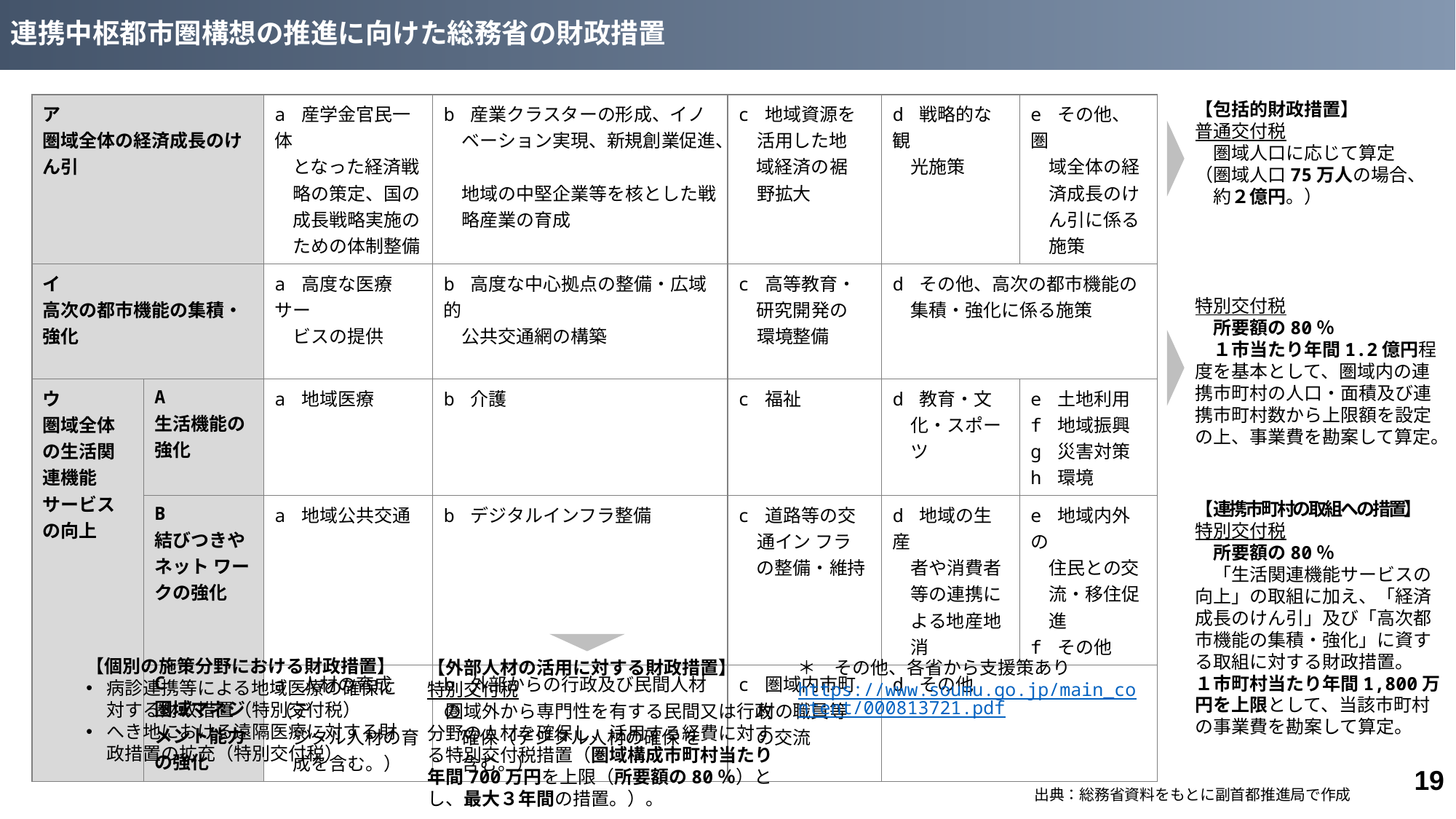

# 連携中枢都市圏構想の推進に向けた総務省の財政措置
【包括的財政措置】
普通交付税
　圏域人口に応じて算定
（圏域人口75万人の場合、
　約２億円。）

特別交付税
　所要額の80％
　１市当たり年間1.2億円程度を基本として、圏域内の連携市町村の人口・面積及び連携市町村数から上限額を設定の上、事業費を勘案して算定。

| ア 圏域全体の経済成長のけん引 |  | a 産学金官民一体 　となった経済戦 　略の策定、国の 　成長戦略実施の 　ための体制整備 | b 産業クラスターの形成、イノ 　ベーション実現、新規創業促進、 　地域の中堅企業等を核とした戦 　略産業の育成 | c 地域資源を 　活用した地 　域経済の裾 　野拡大 | d 戦略的な観 　光施策 | e その他、圏 　域全体の経 　済成長のけ 　ん引に係る 　施策 |
| --- | --- | --- | --- | --- | --- | --- |
| イ 高次の都市機能の集積・強化 |  | a 高度な医療サー 　ビスの提供 | b 高度な中心拠点の整備・広域的 　公共交通網の構築 | c 高等教育・ 　研究開発の 　環境整備 | d その他、高次の都市機能の 　集積・強化に係る施策 |  |
| ウ 圏域全体の生活関連機能サービスの向上 | A 生活機能の強化 | a 地域医療 | b 介護 | c 福祉 | d 教育・文 　化・スポー 　ツ | e 土地利用 f 地域振興 g 災害対策 h 環境 |
|  | B 結びつきやネット ワークの強化 | a 地域公共交通 | b デジタルインフラ整備 | c 道路等の交 　通イン フラ 　の整備・維持 | d 地域の生産 　者や消費者 　等の連携に 　よる地産地 　消 | e 地域内外の 　住民との交 　流・移住促 　進 f その他 |
|  | C 圏域マネジメント能力の強化 | a 人材の育成（デ 　ジタル人材の育 　成を含む。） | b 外部からの行政及び民間人材の 　確保（デジタル人材の確保 を 　含む。） | c 圏域内市町 　村の職員等 　の交流 | d その他 |  |

【連携市町村の取組への措置】
特別交付税
　所要額の80％
　「生活関連機能サービスの向上」の取組に加え、「経済成長のけん引」及び「高次都市機能の集積・強化」に資する取組に対する財政措置。
１市町村当たり年間1,800万円を上限として、当該市町村の事業費を勘案して算定。

【個別の施策分野における財政措置】
病診連携等による地域医療の確保に対する財政措置（特別交付税）
へき地における遠隔医療に対する財政措置の拡充（特別交付税）
【外部人材の活用に対する財政措置】
特別交付税
　圏域外から専門性を有する民間又は行政分野の人材を確保し、活用する経費に対する特別交付税措置（圏域構成市町村当たり年間700万円を上限（所要額の80％）とし、最大３年間の措置。）。
＊　その他、各省から支援策あり
https://www.soumu.go.jp/main_content/000813721.pdf
19
出典：総務省資料をもとに副首都推進局で作成